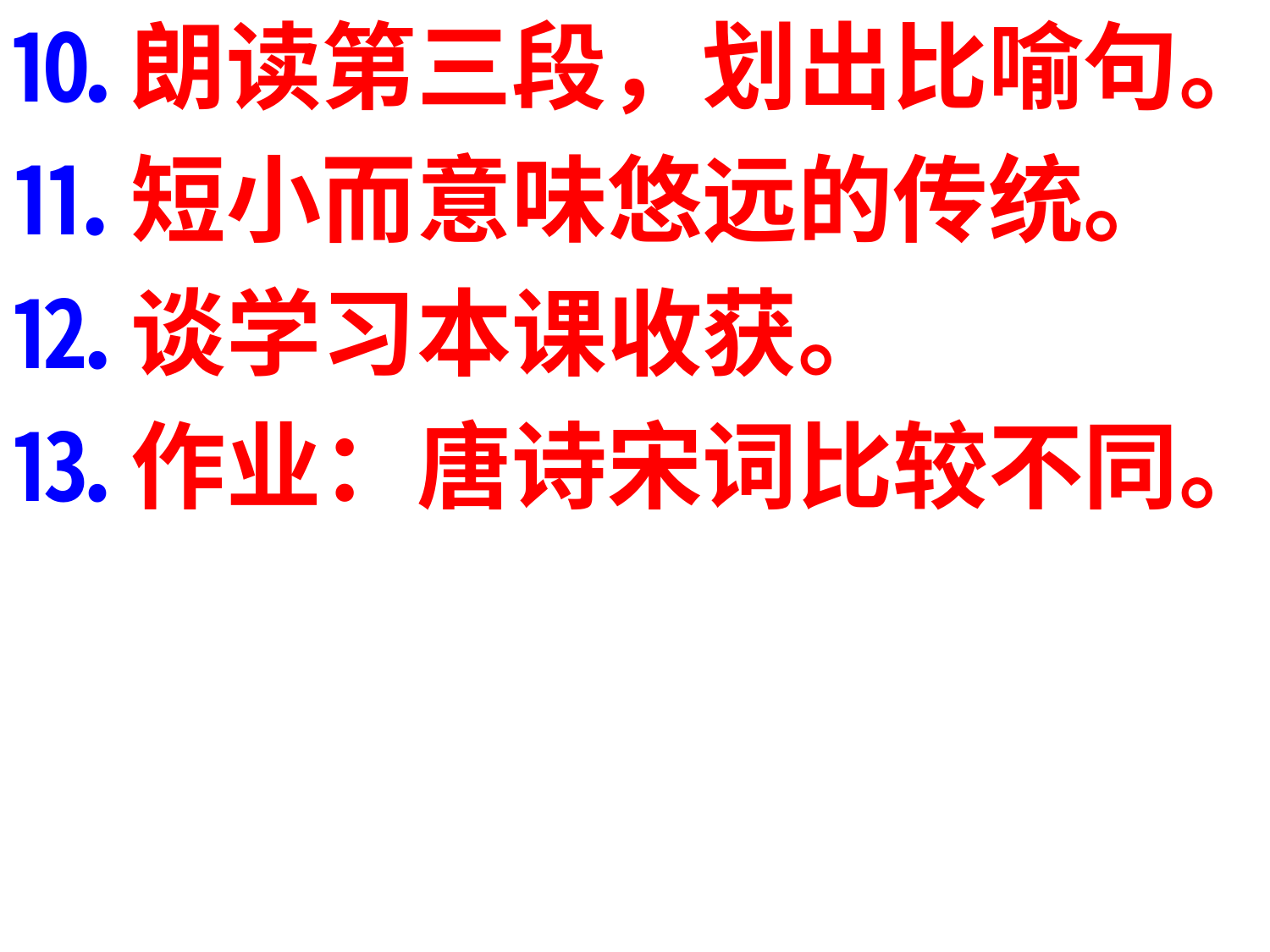

⒑朗读第三段，划出比喻句。
⒒短小而意味悠远的传统。
⒓谈学习本课收获。
⒔作业：唐诗宋词比较不同。